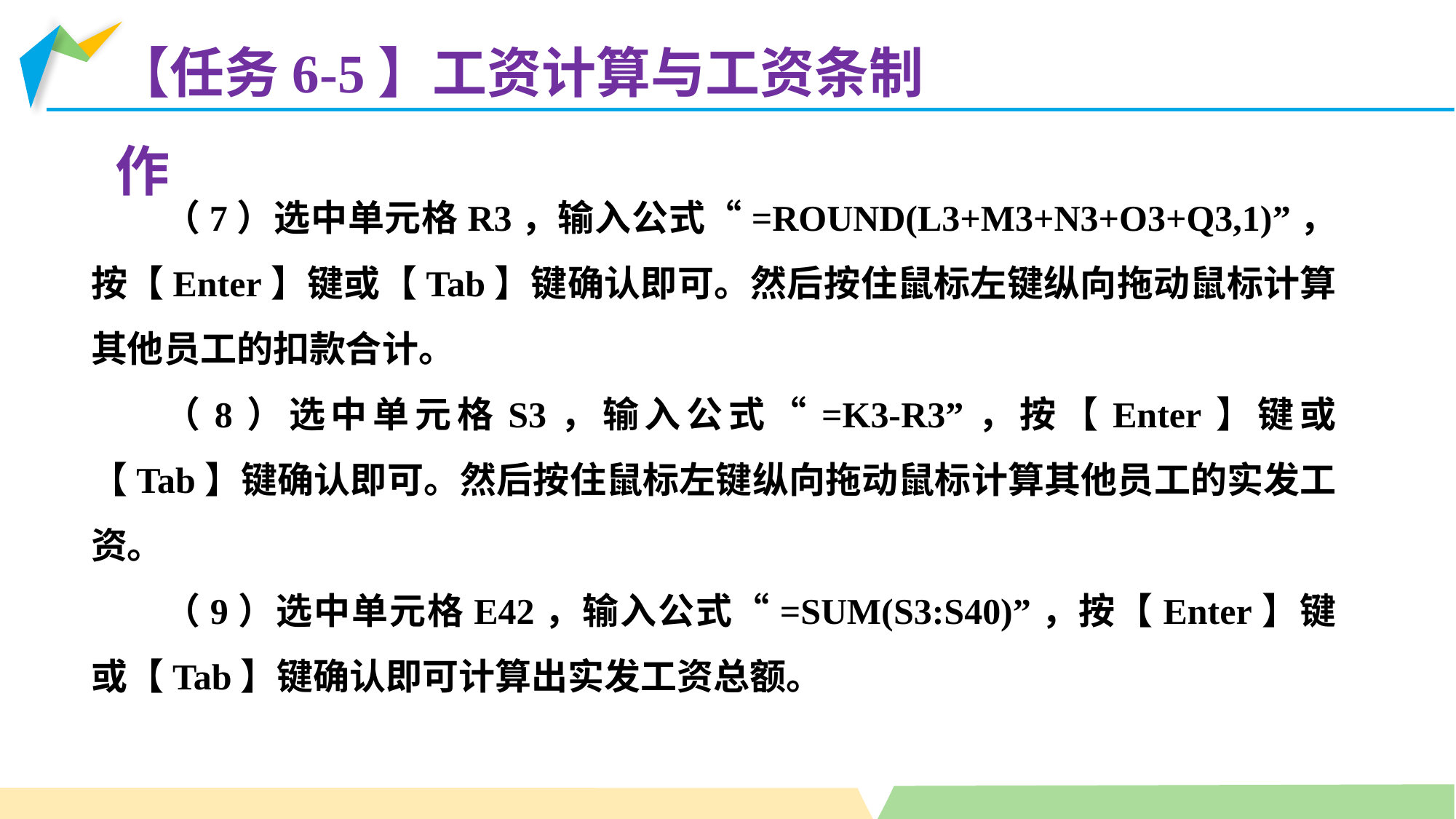

【任务6-5】工资计算与工资条制作
（7）选中单元格R3，输入公式“=ROUND(L3+M3+N3+O3+Q3,1)”，按【Enter】键或【Tab】键确认即可。然后按住鼠标左键纵向拖动鼠标计算其他员工的扣款合计。
（8）选中单元格S3，输入公式“=K3-R3”，按【Enter】键或【Tab】键确认即可。然后按住鼠标左键纵向拖动鼠标计算其他员工的实发工资。
（9）选中单元格E42，输入公式“=SUM(S3:S40)”，按【Enter】键或【Tab】键确认即可计算出实发工资总额。